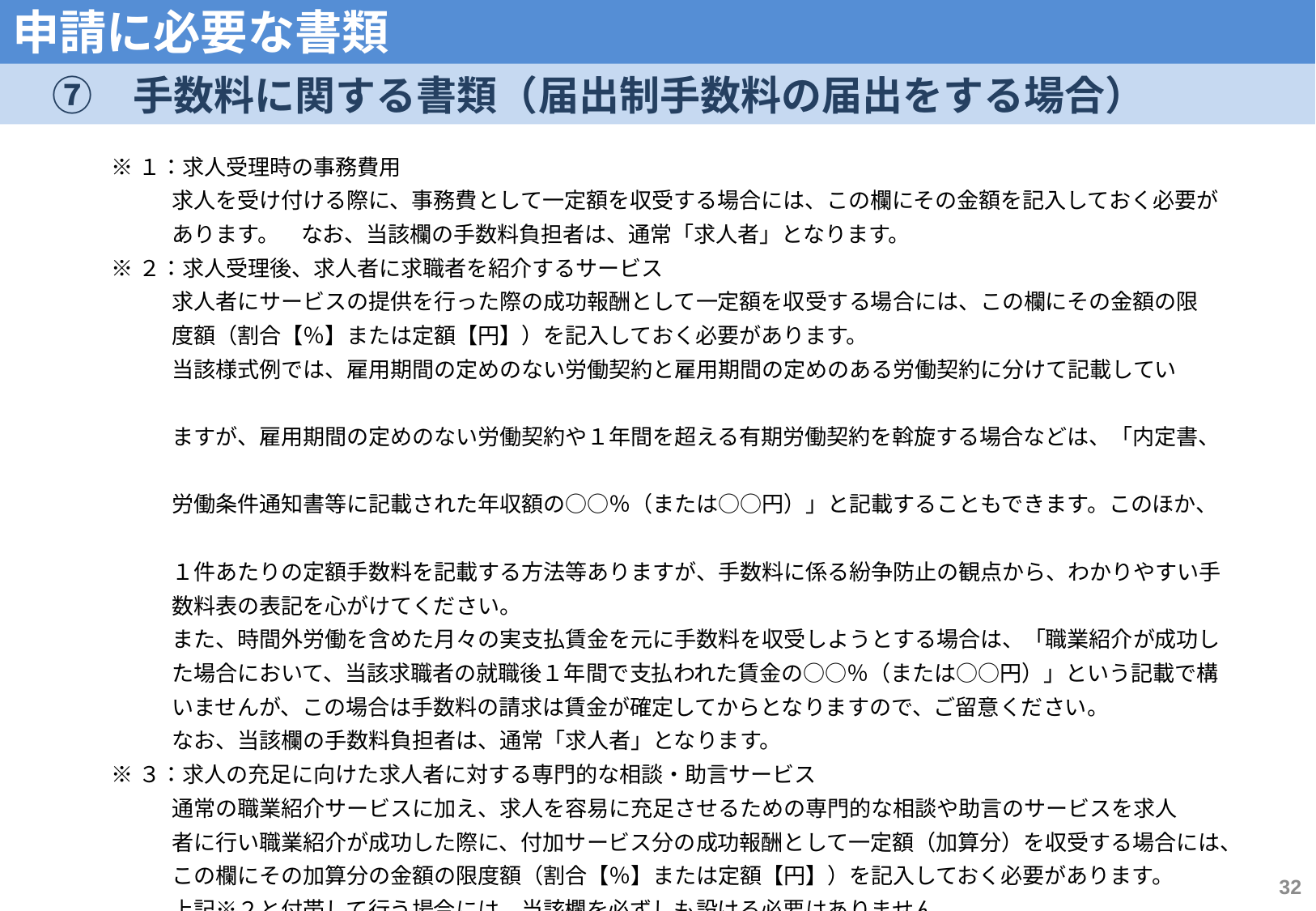

申請に必要な書類
　⑦　手数料に関する書類（届出制手数料の届出をする場合）
 ※１：求人受理時の事務費用
　　　求人を受け付ける際に、事務費として一定額を収受する場合には、この欄にその金額を記入しておく必要が
　　　あります。　なお、当該欄の手数料負担者は、通常「求人者」となります。
 ※２：求人受理後、求人者に求職者を紹介するサービス
　　　求人者にサービスの提供を行った際の成功報酬として一定額を収受する場合には、この欄にその金額の限
　　　度額（割合【％】または定額【円】）を記入しておく必要があります。
　　　当該様式例では、雇用期間の定めのない労働契約と雇用期間の定めのある労働契約に分けて記載してい
　　　ますが、雇用期間の定めのない労働契約や１年間を超える有期労働契約を斡旋する場合などは、「内定書、
　　　労働条件通知書等に記載された年収額の○○％（または○○円）」と記載することもできます。このほか、
　　　１件あたりの定額手数料を記載する方法等ありますが、手数料に係る紛争防止の観点から、わかりやすい手
　　　数料表の表記を心がけてください。
　　　また、時間外労働を含めた月々の実支払賃金を元に手数料を収受しようとする場合は、「職業紹介が成功し
　　　た場合において、当該求職者の就職後１年間で支払われた賃金の○○％（または○○円）」という記載で構
　　　いませんが、この場合は手数料の請求は賃金が確定してからとなりますので、ご留意ください。
　　　なお、当該欄の手数料負担者は、通常「求人者」となります。
 ※３：求人の充足に向けた求人者に対する専門的な相談・助言サービス
　　　通常の職業紹介サービスに加え、求人を容易に充足させるための専門的な相談や助言のサービスを求人
　　　者に行い職業紹介が成功した際に、付加サービス分の成功報酬として一定額（加算分）を収受する場合には、
　　　この欄にその加算分の金額の限度額（割合【％】または定額【円】）を記入しておく必要があります。
　　　上記※２と付帯して行う場合には、当該欄を必ずしも設ける必要はありません。
　　　なお、当該欄の手数料負担者は、通常「求人者」となります。
 ※４：消費税率の改正を考慮し、外税表記をお勧めします。
32